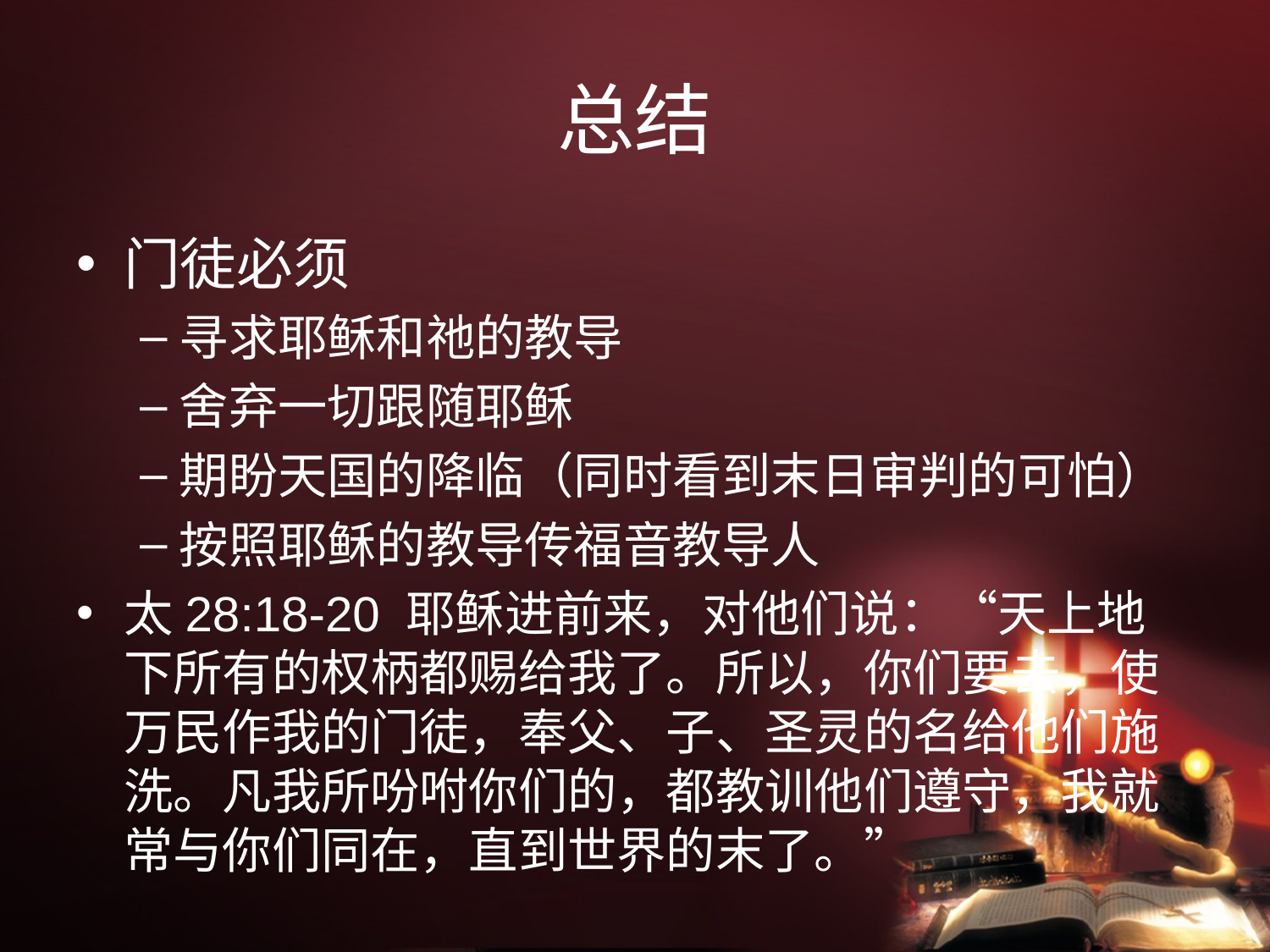

# 总结
门徒必须
寻求耶稣和祂的教导
舍弃一切跟随耶稣
期盼天国的降临（同时看到末日审判的可怕）
按照耶稣的教导传福音教导人
太28:18-20 耶稣进前来，对他们说：“天上地下所有的权柄都赐给我了。所以，你们要去，使万民作我的门徒，奉父、子、圣灵的名给他们施洗。凡我所吩咐你们的，都教训他们遵守，我就常与你们同在，直到世界的末了。”